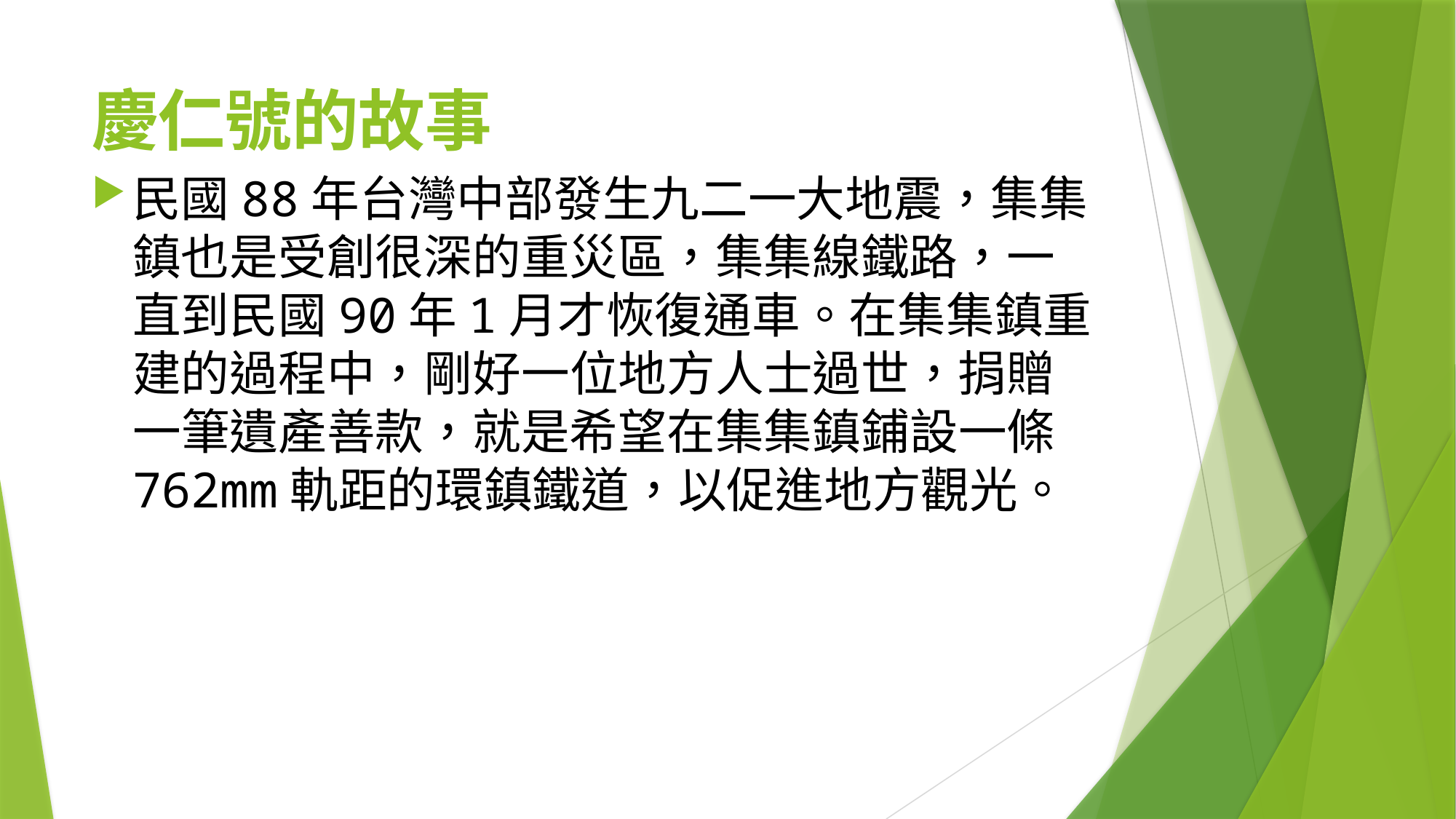

# 慶仁號的故事
民國88年台灣中部發生九二一大地震，集集鎮也是受創很深的重災區，集集線鐵路，一直到民國90年1月才恢復通車。在集集鎮重建的過程中，剛好一位地方人士過世，捐贈一筆遺產善款，就是希望在集集鎮鋪設一條762mm軌距的環鎮鐵道，以促進地方觀光。